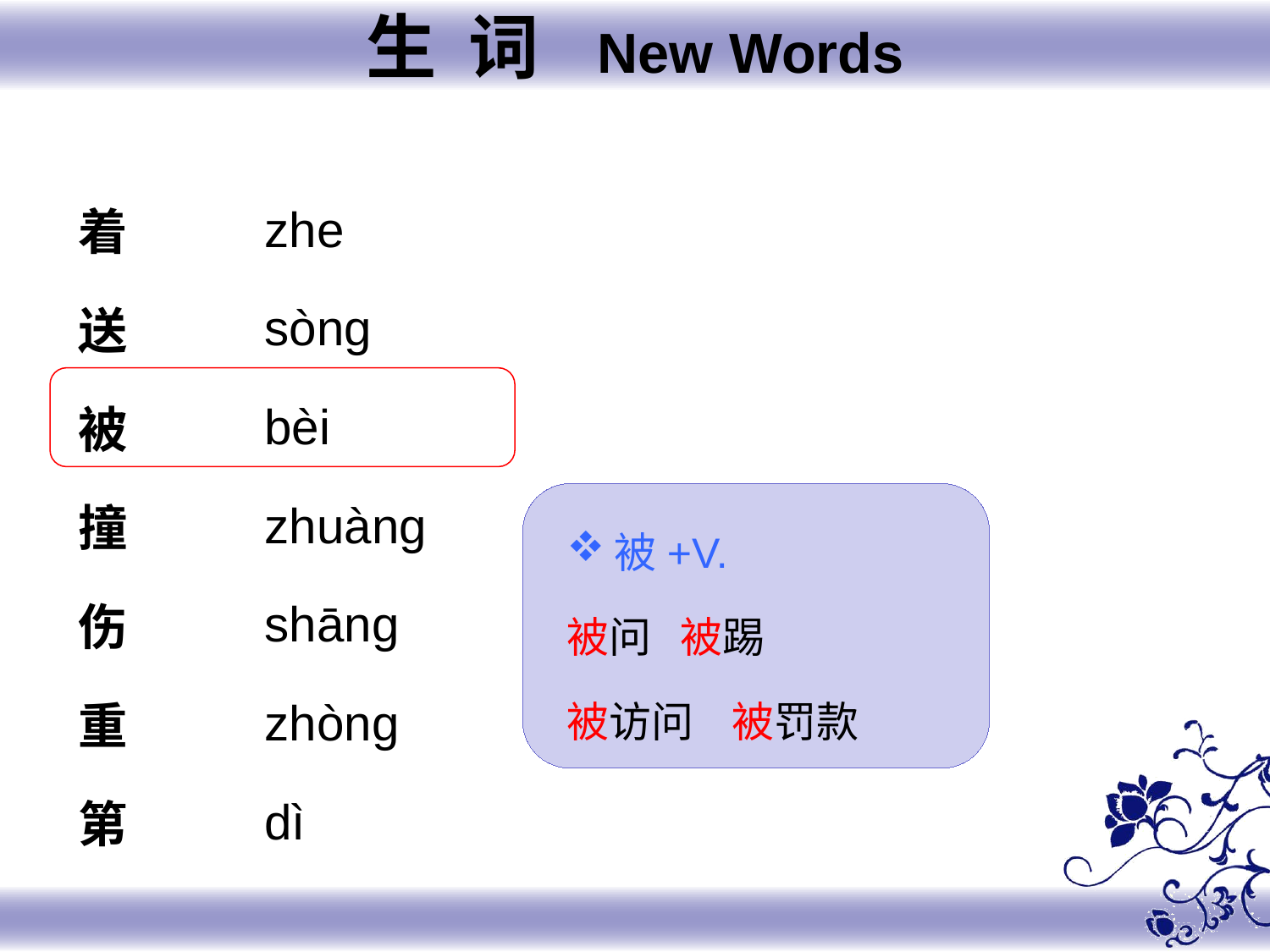

生  词   New Words
zhe
sònɡ
bèi
zhuànɡ
shānɡ
zhònɡ
dì
着
送
被
撞
伤
重
第

被+V.
被问   被踢
被访问    被罚款